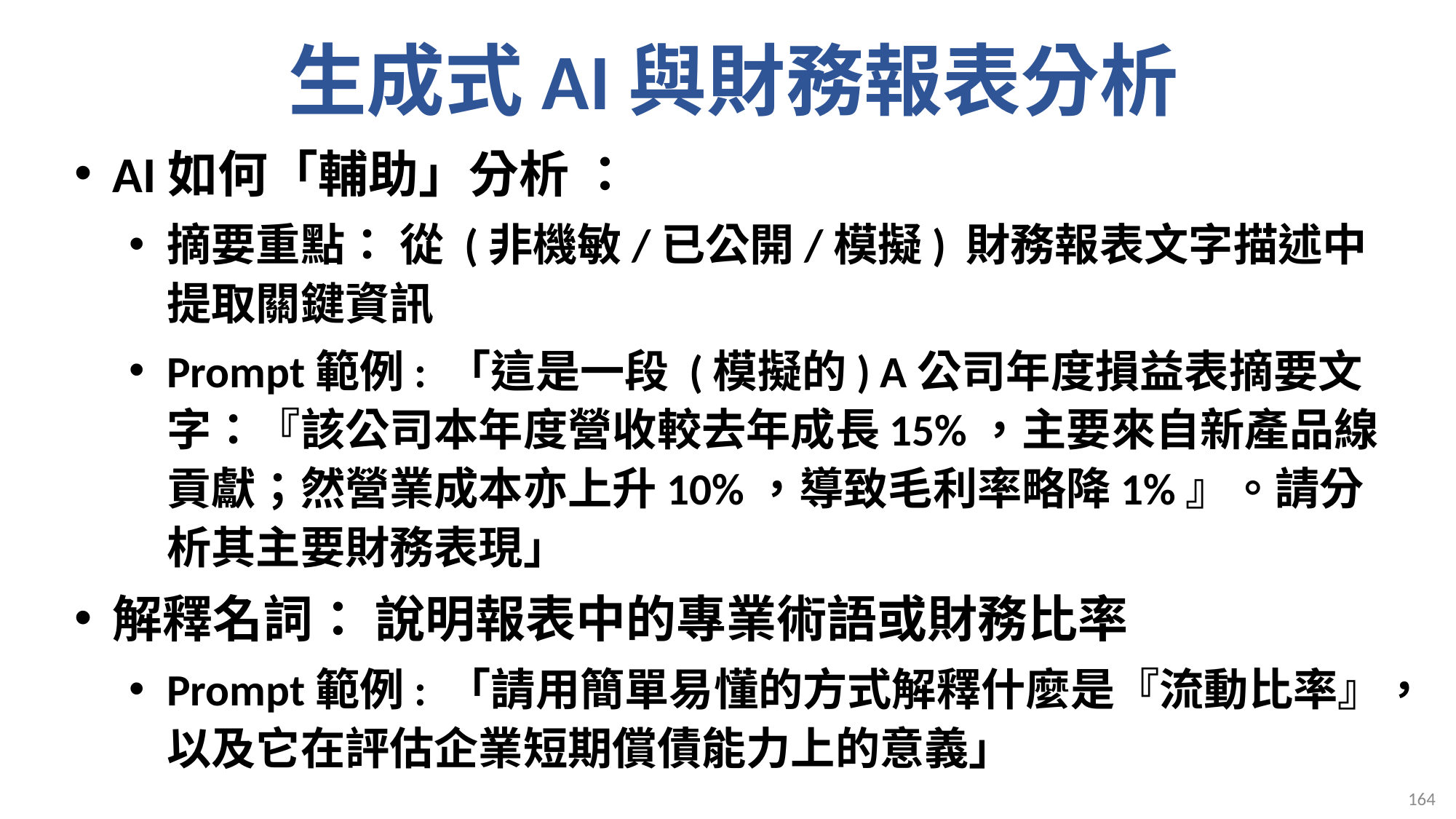

# 生成式AI與財務報表分析
AI如何「輔助」分析 ：
摘要重點： 從 (非機敏/已公開/模擬) 財務報表文字描述中提取關鍵資訊
Prompt範例: 「這是一段 (模擬的) A公司年度損益表摘要文字：『該公司本年度營收較去年成長15%，主要來自新產品線貢獻；然營業成本亦上升10%，導致毛利率略降1%』。請分析其主要財務表現」
解釋名詞： 說明報表中的專業術語或財務比率
Prompt範例: 「請用簡單易懂的方式解釋什麼是『流動比率』，以及它在評估企業短期償債能力上的意義」
164